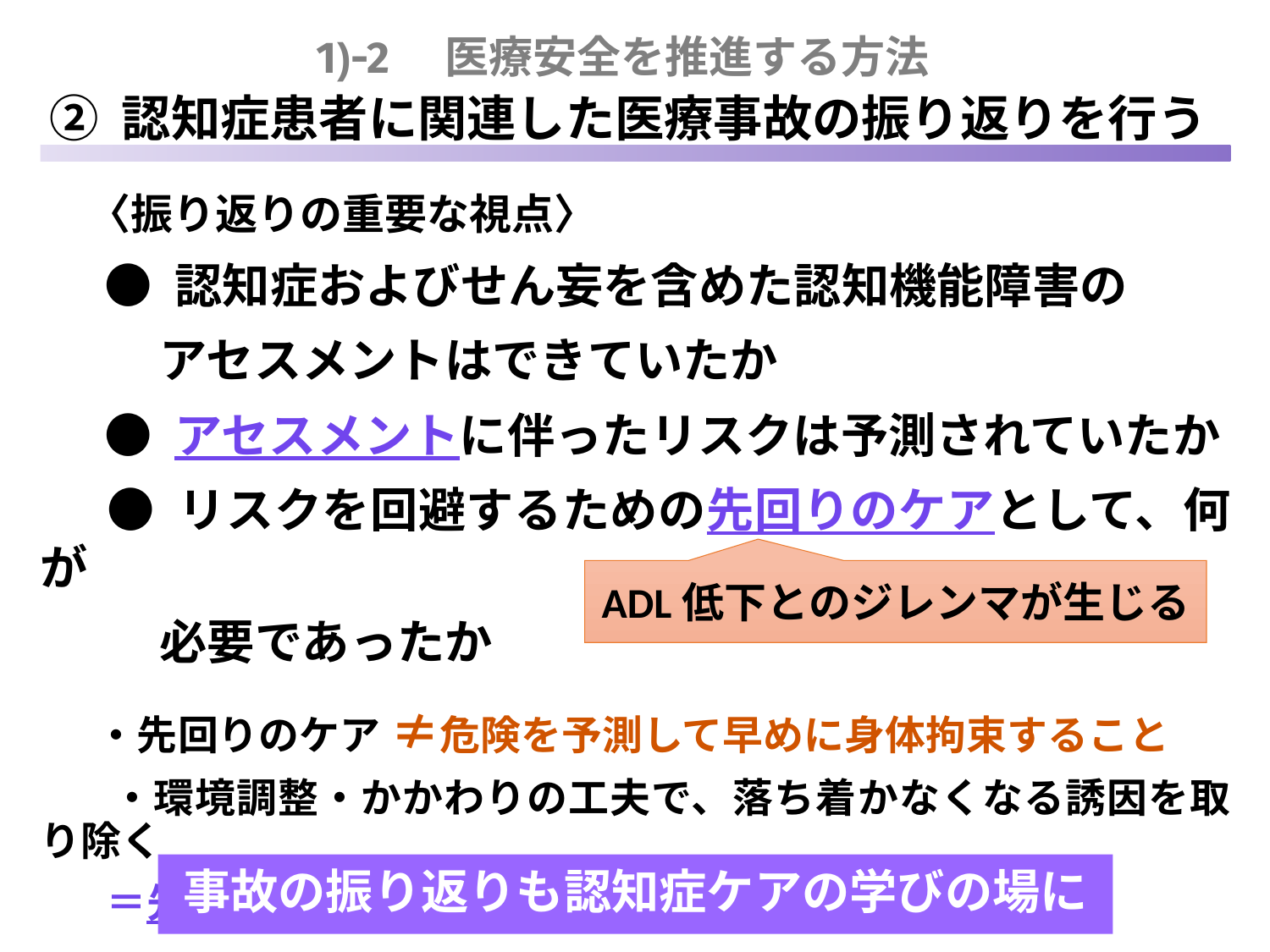

1)-2　医療安全を推進する方法
 ② 認知症患者に関連した医療事故の振り返りを行う

    〈振り返りの重要な視点〉
      ● 認知症およびせん妄を含めた認知機能障害の
          アセスメントはできていたか
      ● アセスメントに伴ったリスクは予測されていたか
      ● リスクを回避するための先回りのケアとして、何が
          必要であったか
     ・先回りのケア ≠危険を予測して早めに身体拘束すること
　   ・環境調整・かかわりの工夫で、落ち着かなくなる誘因を取り除く
      ＝先回りのケア（認知症ケア）
ADL低下とのジレンマが生じる
# 事故の振り返りも認知症ケアの学びの場に